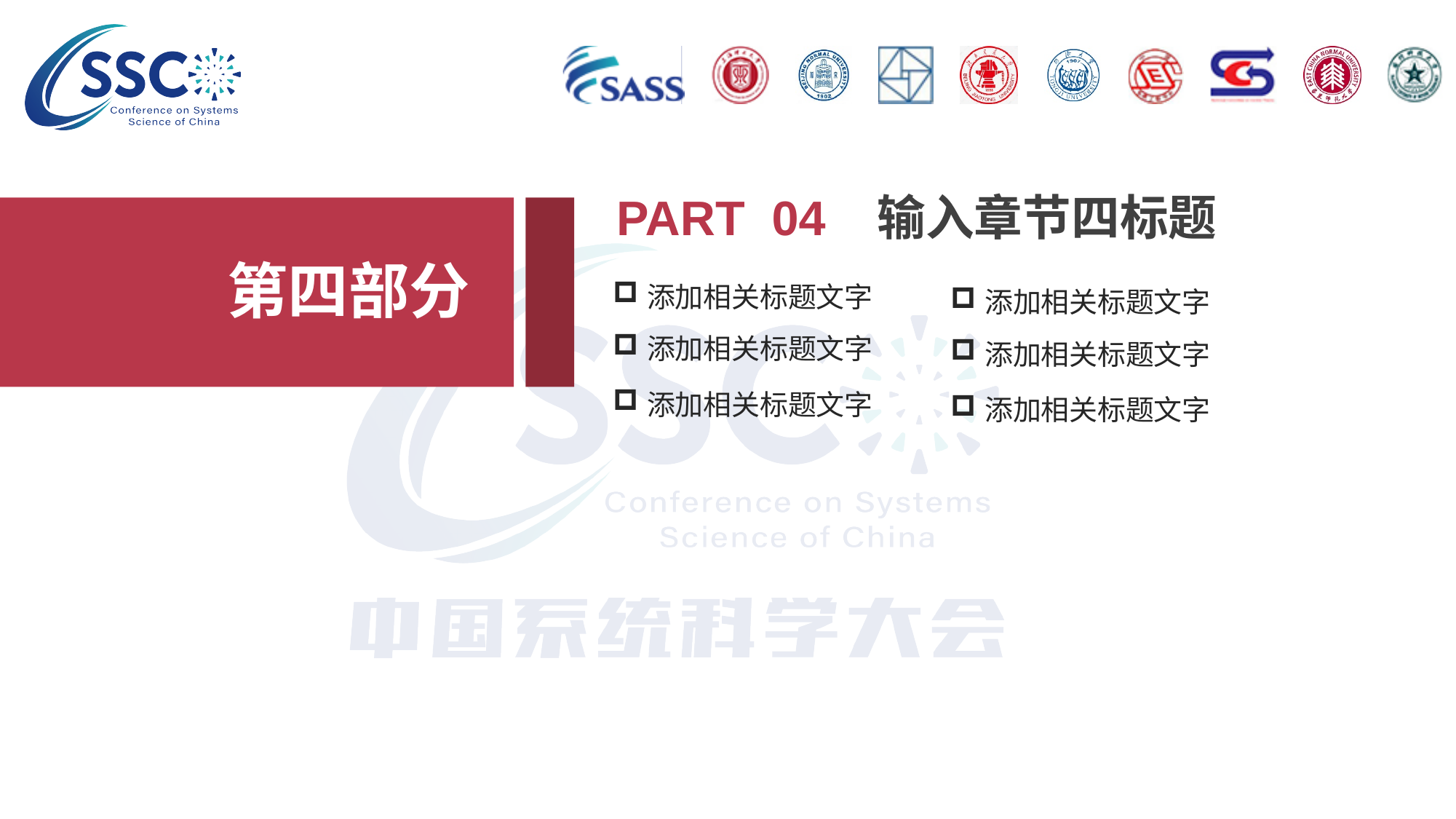

PART  04
输入章节四标题

第四部分
添加相关标题文字
添加相关标题文字
添加相关标题文字
添加相关标题文字
添加相关标题文字
添加相关标题文字